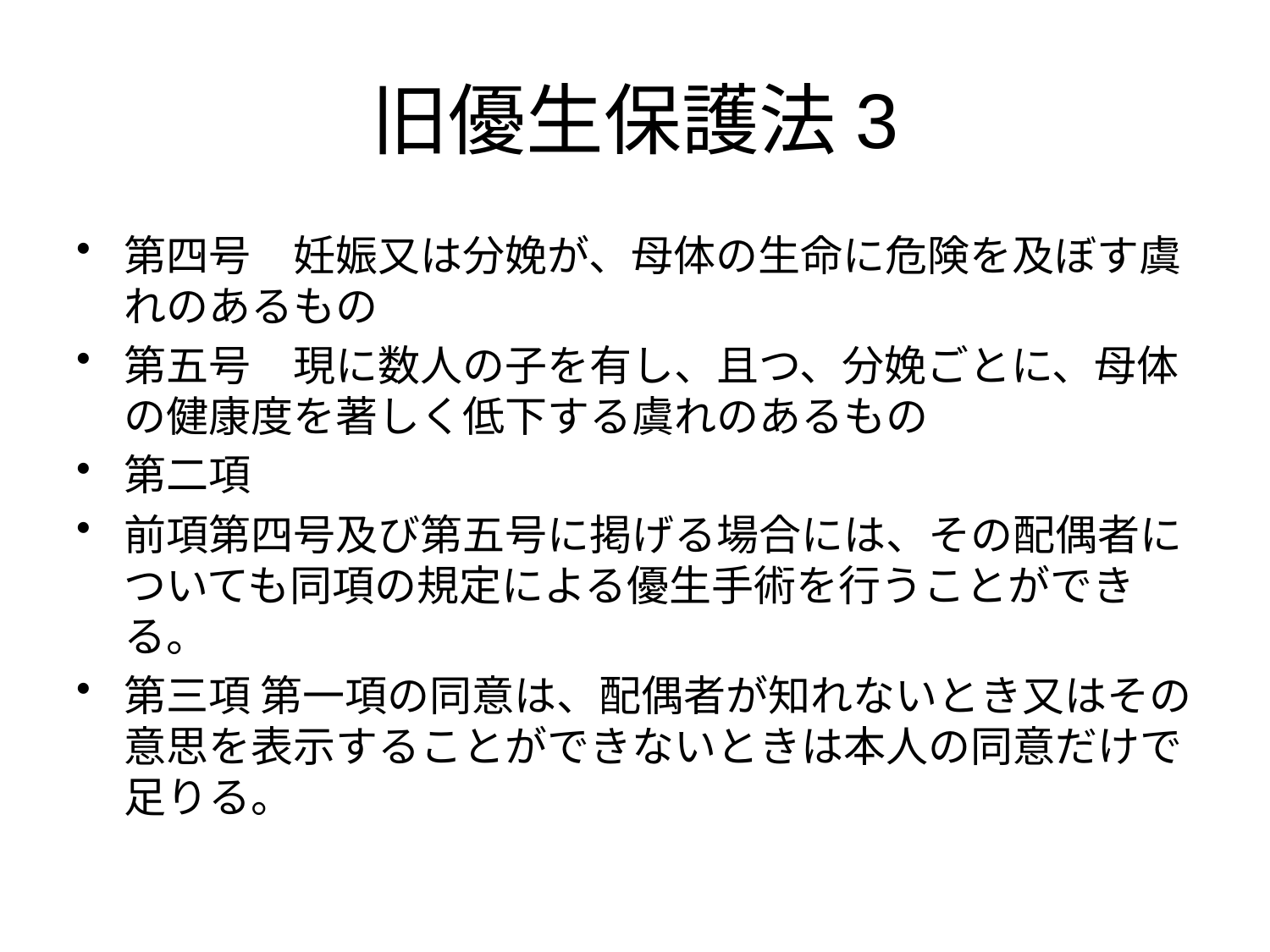

# 旧優生保護法3
第四号　妊娠又は分娩が、母体の生命に危険を及ぼす虞れのあるもの
第五号　現に数人の子を有し、且つ、分娩ごとに、母体の健康度を著しく低下する虞れのあるもの
第二項
前項第四号及び第五号に掲げる場合には、その配偶者についても同項の規定による優生手術を行うことができる。
第三項 第一項の同意は、配偶者が知れないとき又はその意思を表示することができないときは本人の同意だけで足りる。